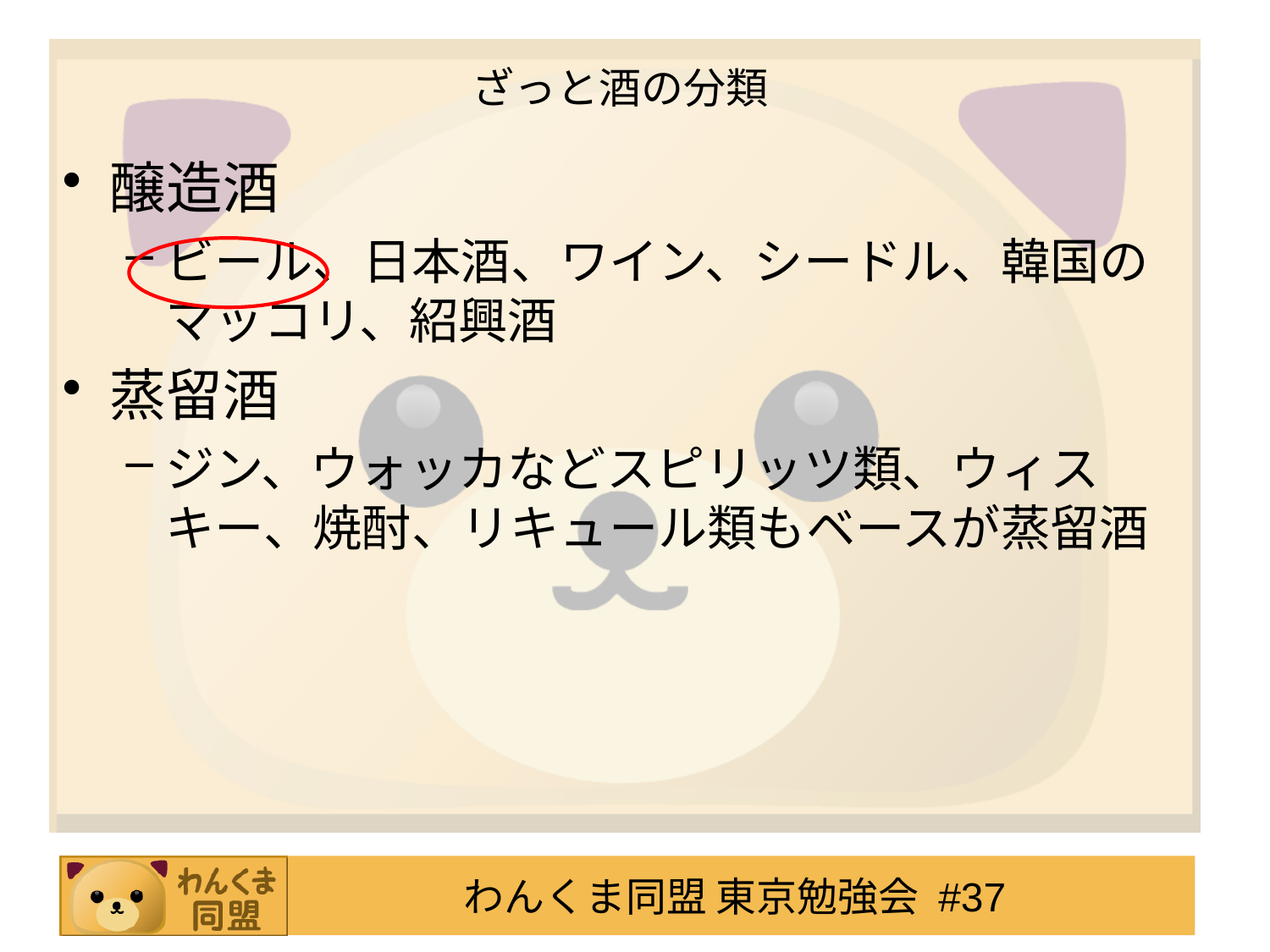

# ざっと酒の分類
醸造酒
ビール、日本酒、ワイン、シードル、韓国のマッコリ、紹興酒
蒸留酒
ジン、ウォッカなどスピリッツ類、ウィスキー、焼酎、リキュール類もベースが蒸留酒